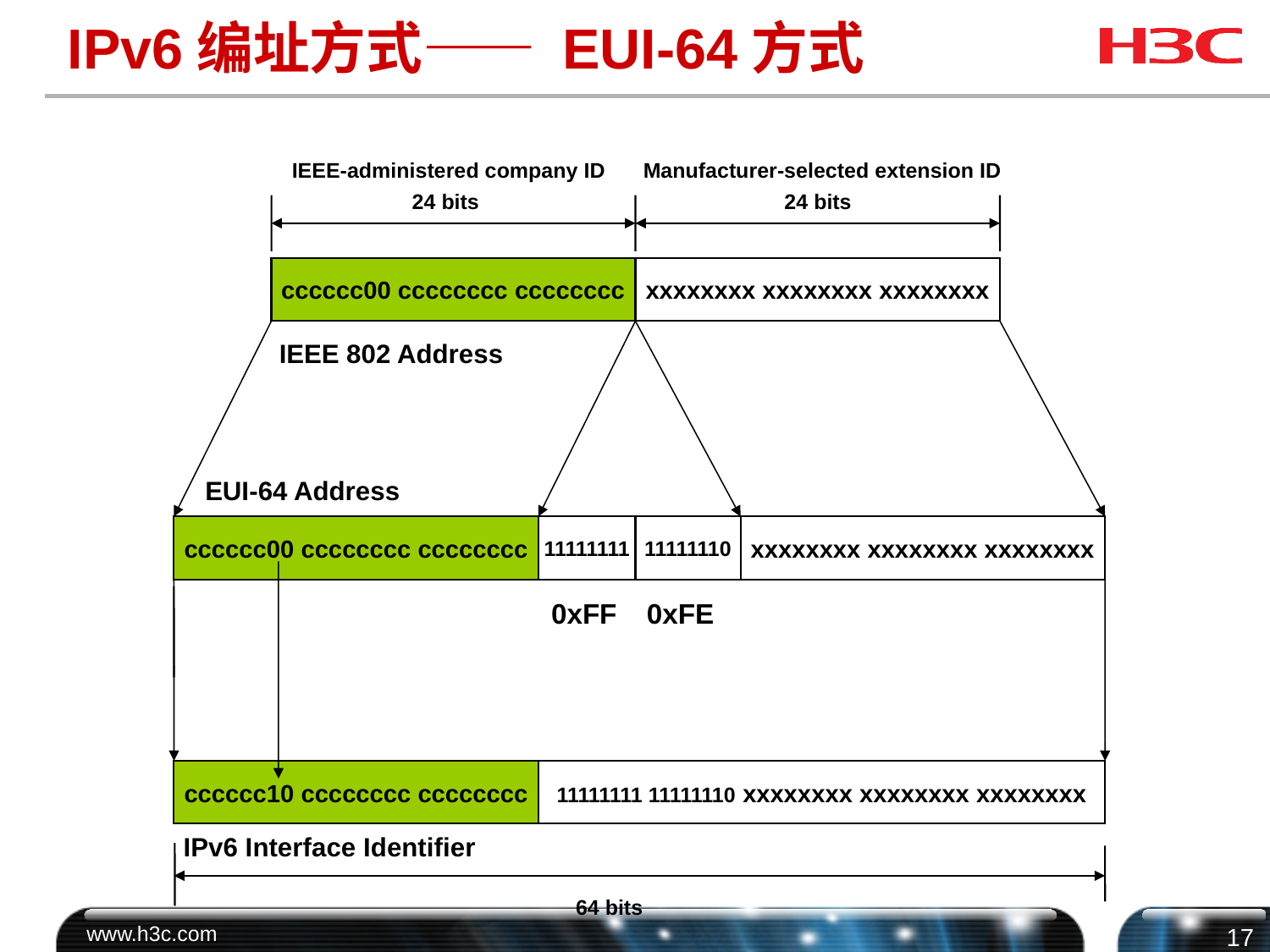

IPv6编址方式—— EUI-64方式
IEEE-administered company ID
Manufacturer-selected extension ID
24 bits
24 bits

cccccc00 cccccccc cccccccc
xxxxxxxx xxxxxxxx xxxxxxxx

IEEE 802 Address
EUI-64 Address
cccccc00 cccccccc cccccccc
11111111
11111110
xxxxxxxx xxxxxxxx xxxxxxxx

0xFF
0xFE
cccccc10 cccccccc cccccccc
11111111 11111110 xxxxxxxx xxxxxxxx xxxxxxxx
IPv6 Interface Identifier

64 bits